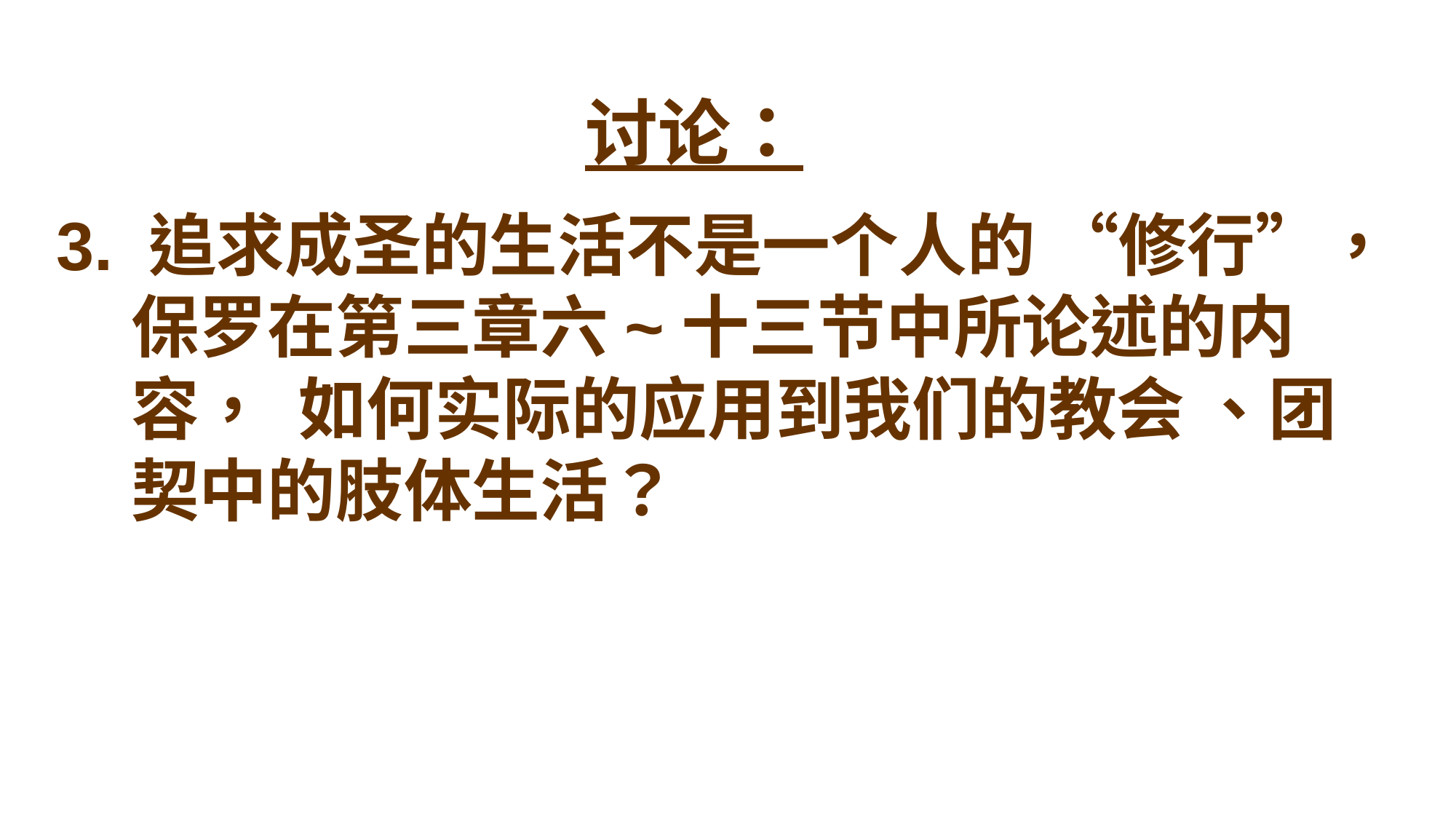

讨论：
3. 追求成圣的生活不是一个人的 “修行”，保罗在第三章六~十三节中所论述的内容，  如何实际的应用到我们的教会 、团契中的肢体生活？